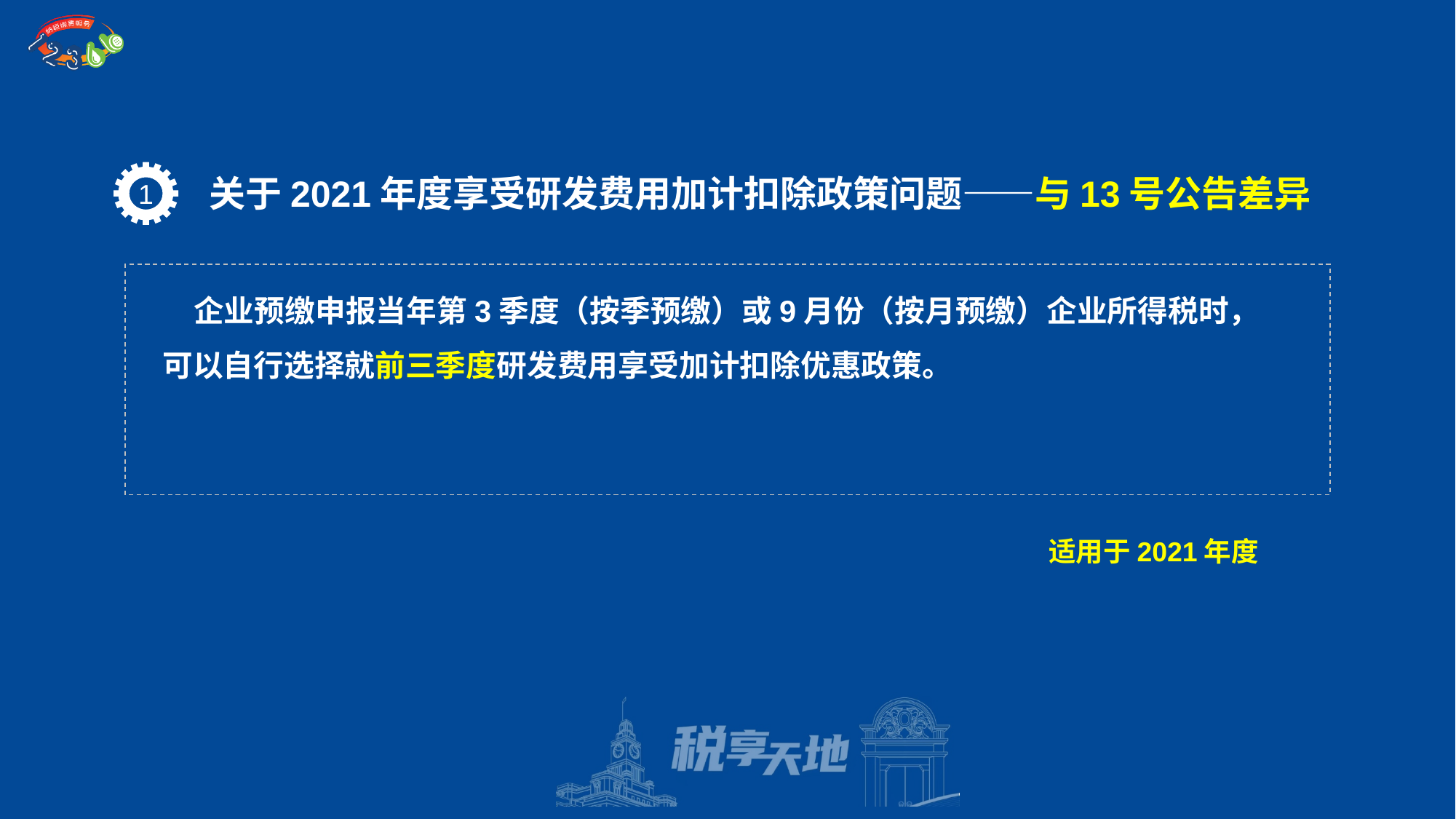

1

关于2021年度享受研发费用加计扣除政策问题——与13号公告差异

    企业预缴申报当年第3季度（按季预缴）或9月份（按月预缴）企业所得税时，可以自行选择就前三季度研发费用享受加计扣除优惠政策。

适用于2021年度